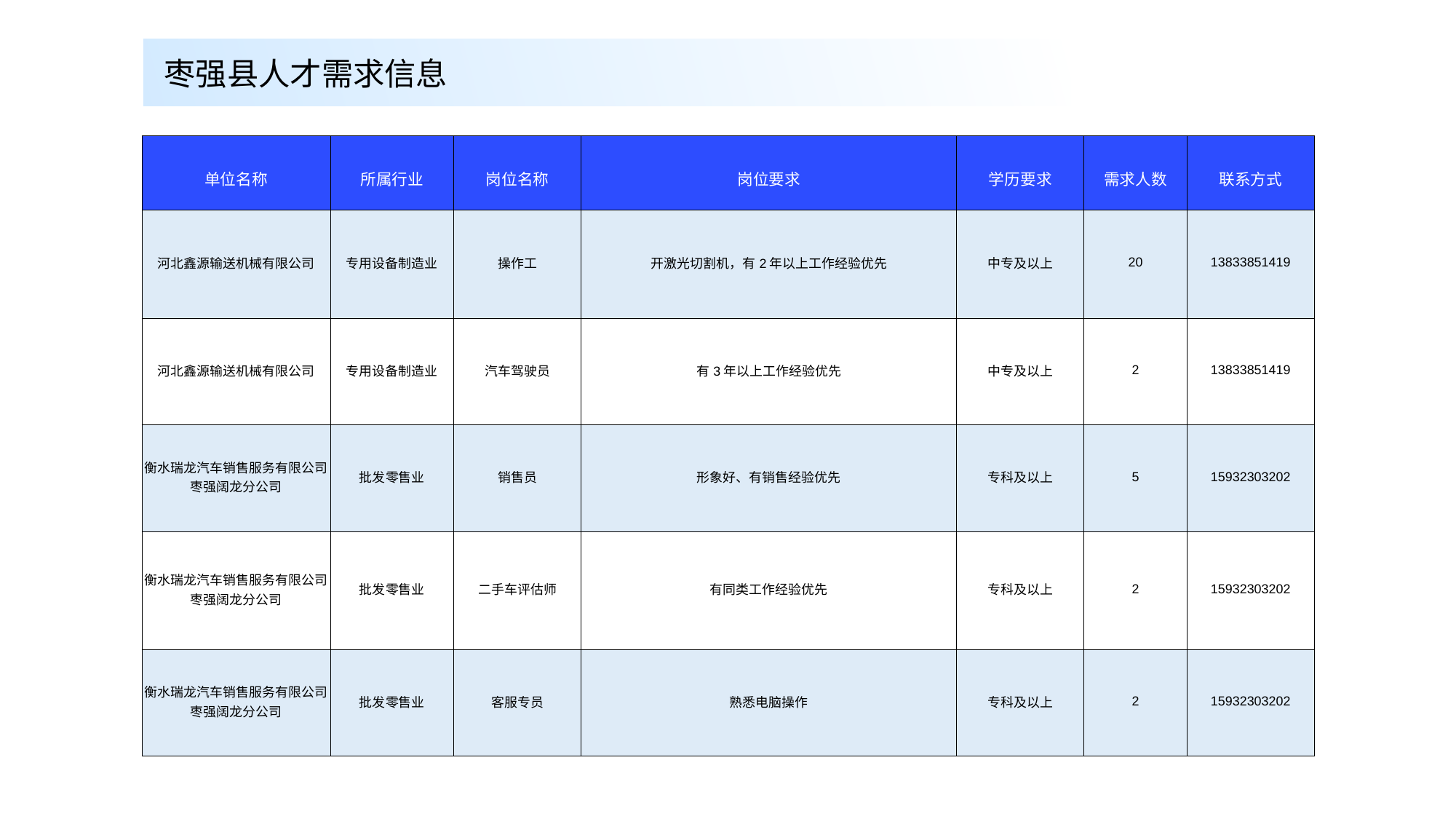

枣强县人才需求信息
| 单位名称 | 所属行业 | 岗位名称 | 岗位要求 | 学历要求 | 需求人数 | 联系方式 |
| --- | --- | --- | --- | --- | --- | --- |
| 河北鑫源输送机械有限公司 | 专用设备制造业 | 操作工 | 开激光切割机，有2年以上工作经验优先 | 中专及以上 | 20 | 13833851419 |
| 河北鑫源输送机械有限公司 | 专用设备制造业 | 汽车驾驶员 | 有3年以上工作经验优先 | 中专及以上 | 2 | 13833851419 |
| 衡水瑞龙汽车销售服务有限公司枣强阔龙分公司 | 批发零售业 | 销售员 | 形象好、有销售经验优先 | 专科及以上 | 5 | 15932303202 |
| 衡水瑞龙汽车销售服务有限公司枣强阔龙分公司 | 批发零售业 | 二手车评估师 | 有同类工作经验优先 | 专科及以上 | 2 | 15932303202 |
| 衡水瑞龙汽车销售服务有限公司枣强阔龙分公司 | 批发零售业 | 客服专员 | 熟悉电脑操作 | 专科及以上 | 2 | 15932303202 |
20